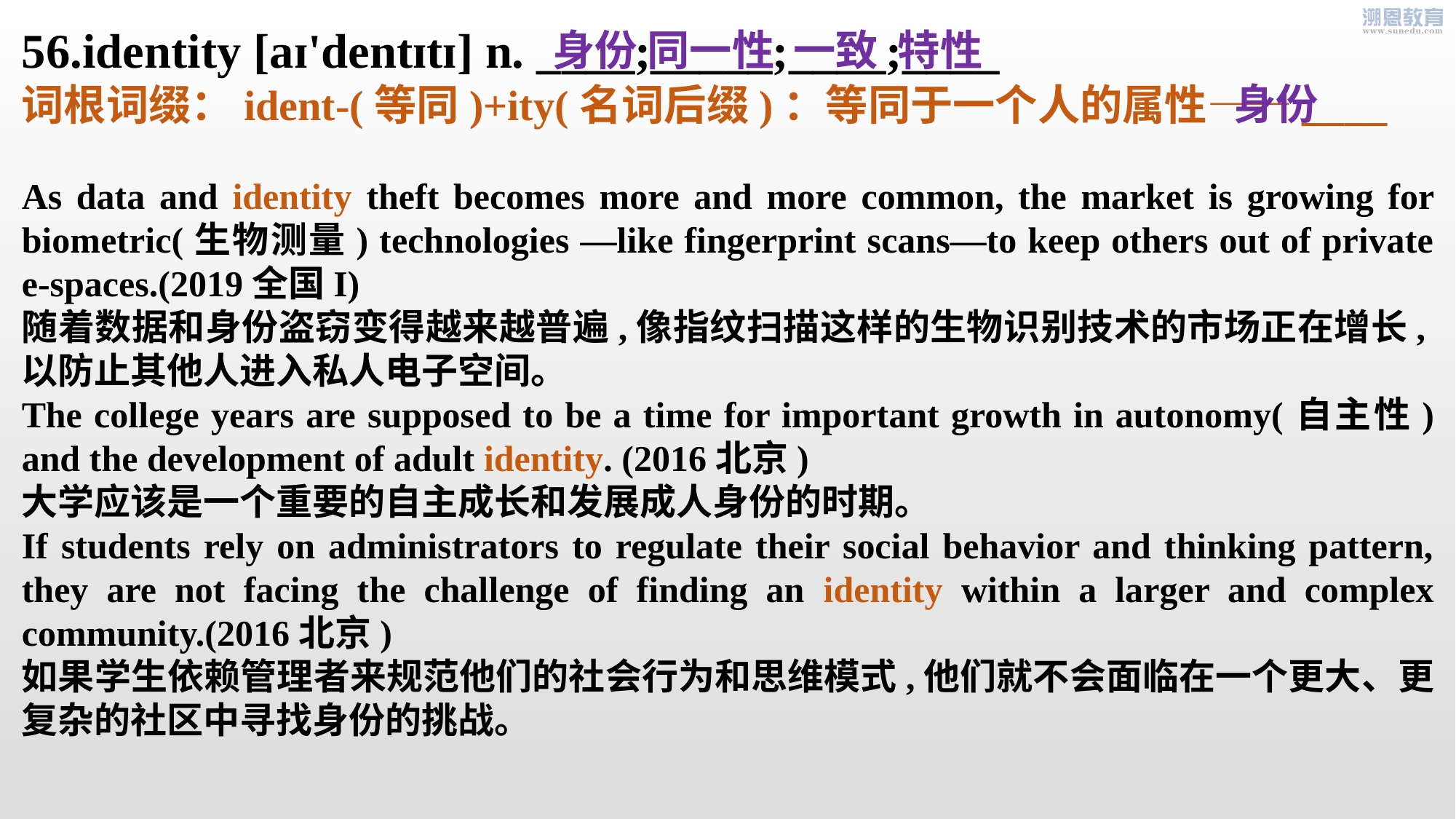

56.identity [aɪ'dentɪtɪ] n. ____;_____;____;____
词根词缀：ident-(等同)+ity(名词后缀)：等同于一个人的属性——____

As data and identity theft becomes more and more common, the market is growing for biometric(生物测量) technologies —like fingerprint scans—to keep others out of private e-spaces.(2019全国I)
随着数据和身份盗窃变得越来越普遍,像指纹扫描这样的生物识别技术的市场正在增长,以防止其他人进入私人电子空间。
The college years are supposed to be a time for important growth in autonomy(自主性) and the development of adult identity. (2016北京)
大学应该是一个重要的自主成长和发展成人身份的时期。
If students rely on administrators to regulate their social behavior and thinking pattern, they are not facing the challenge of finding an identity within a larger and complex community.(2016北京)
如果学生依赖管理者来规范他们的社会行为和思维模式,他们就不会面临在一个更大、更复杂的社区中寻找身份的挑战。
身份 同一性  一致  特性
身份